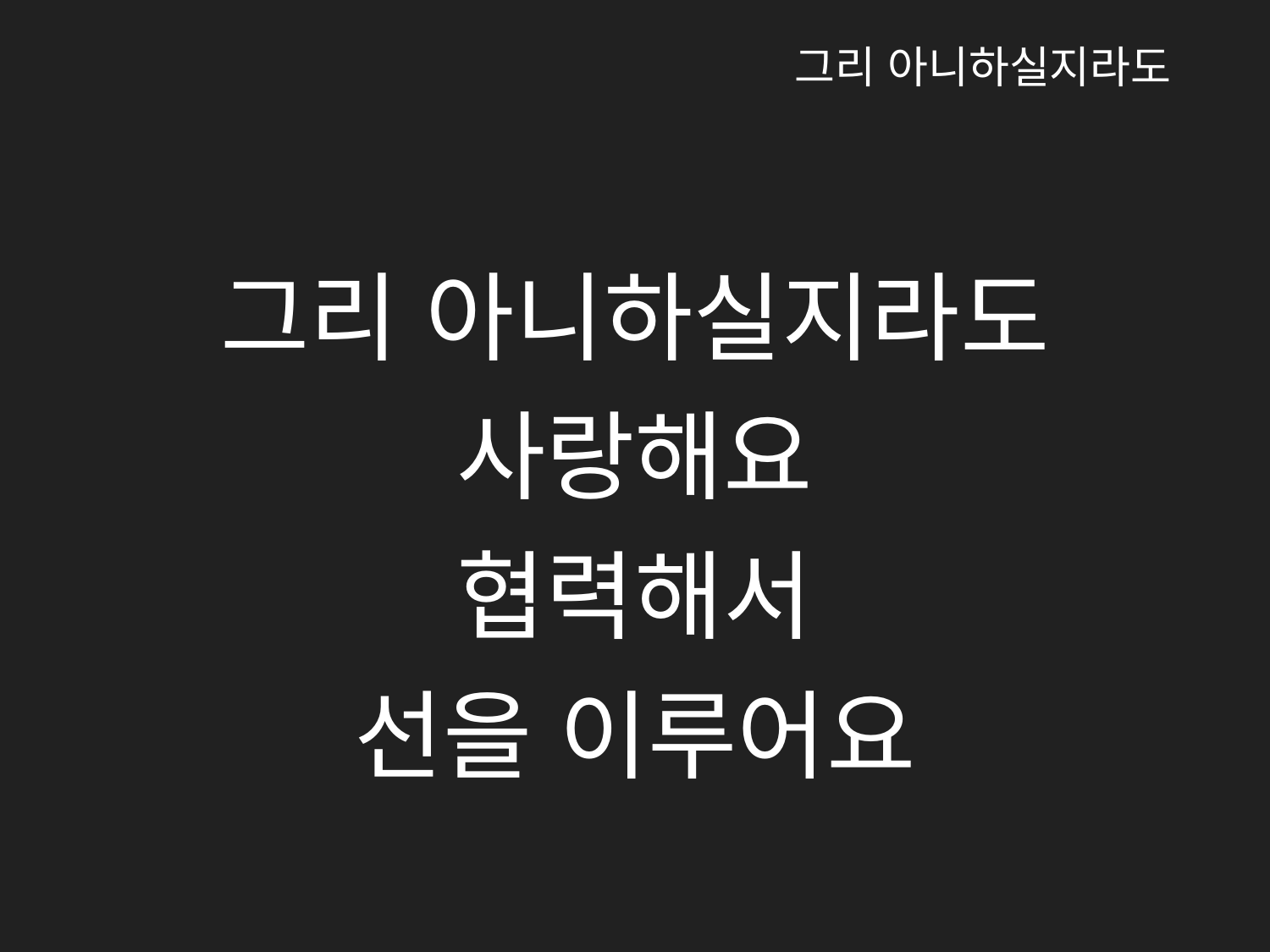

그리 아니하실지라도
그리 아니하실지라도
사랑해요
협력해서
선을 이루어요